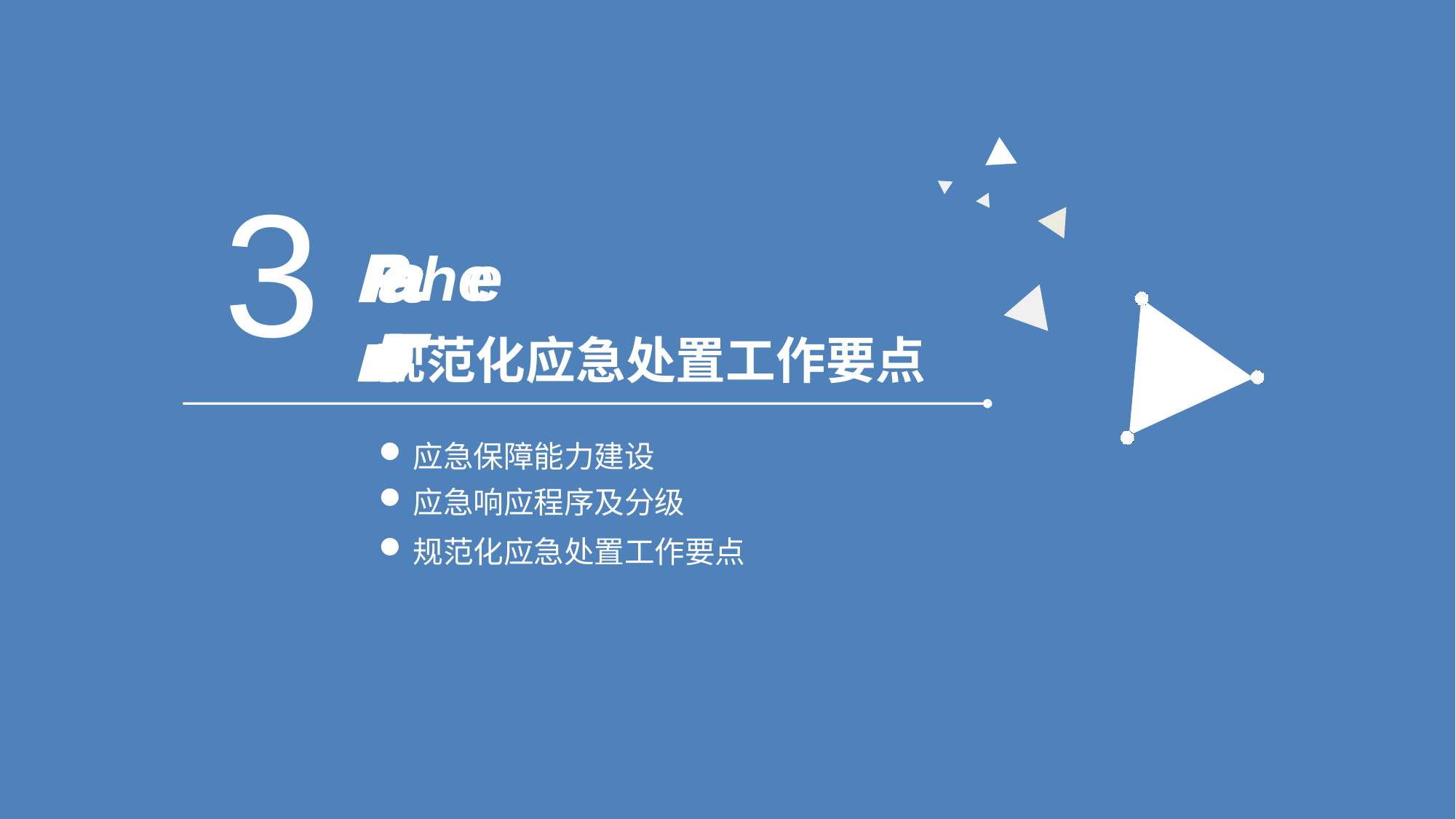

# 3

PaheerrtT

规范化应急处置工作要点
应急保障能力建设
应急响应程序及分级
规范化应急处置工作要点